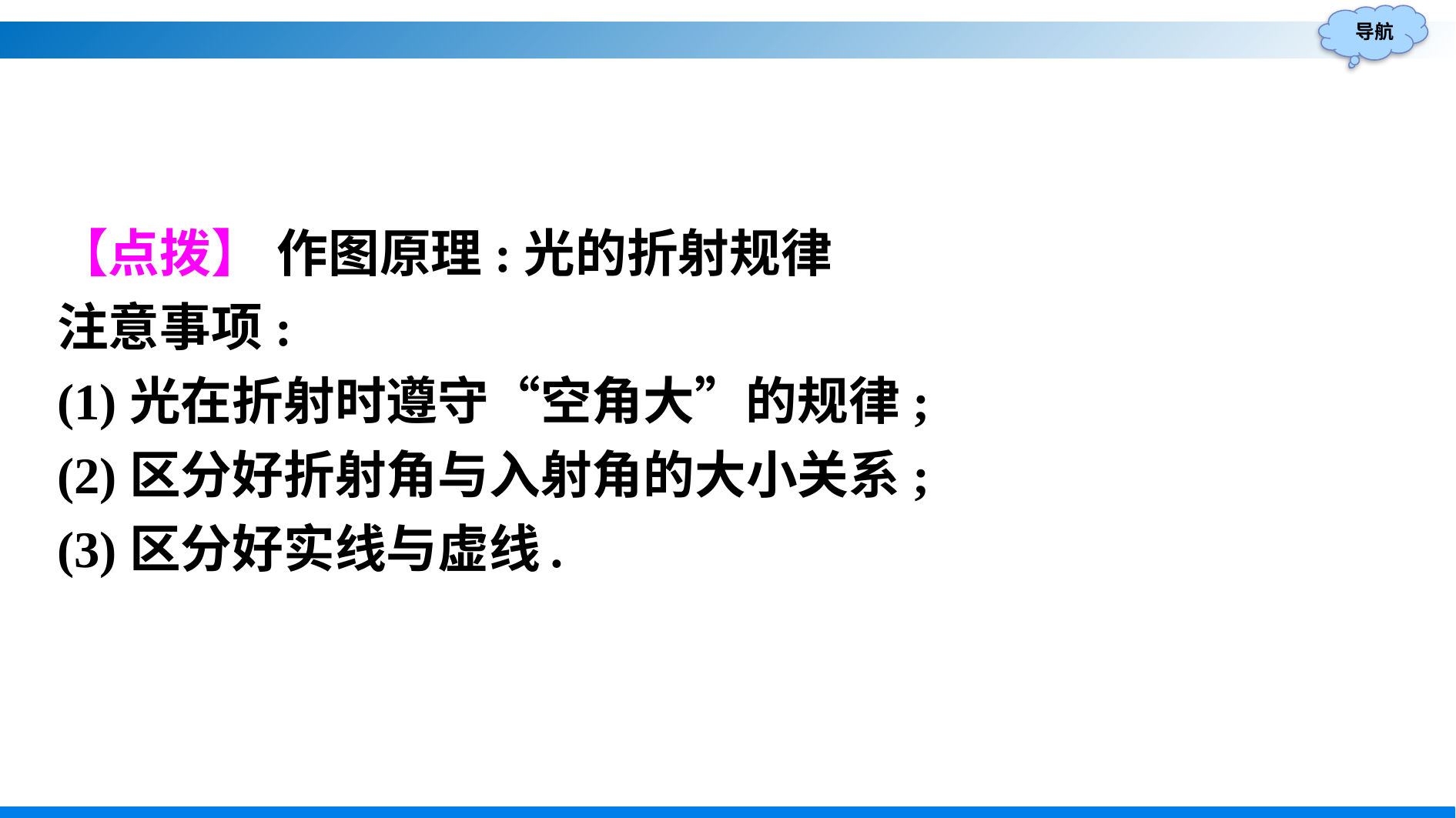

【点拨】 作图原理:光的折射规律
注意事项:
(1)光在折射时遵守“空角大”的规律;
(2)区分好折射角与入射角的大小关系;
(3)区分好实线与虚线.